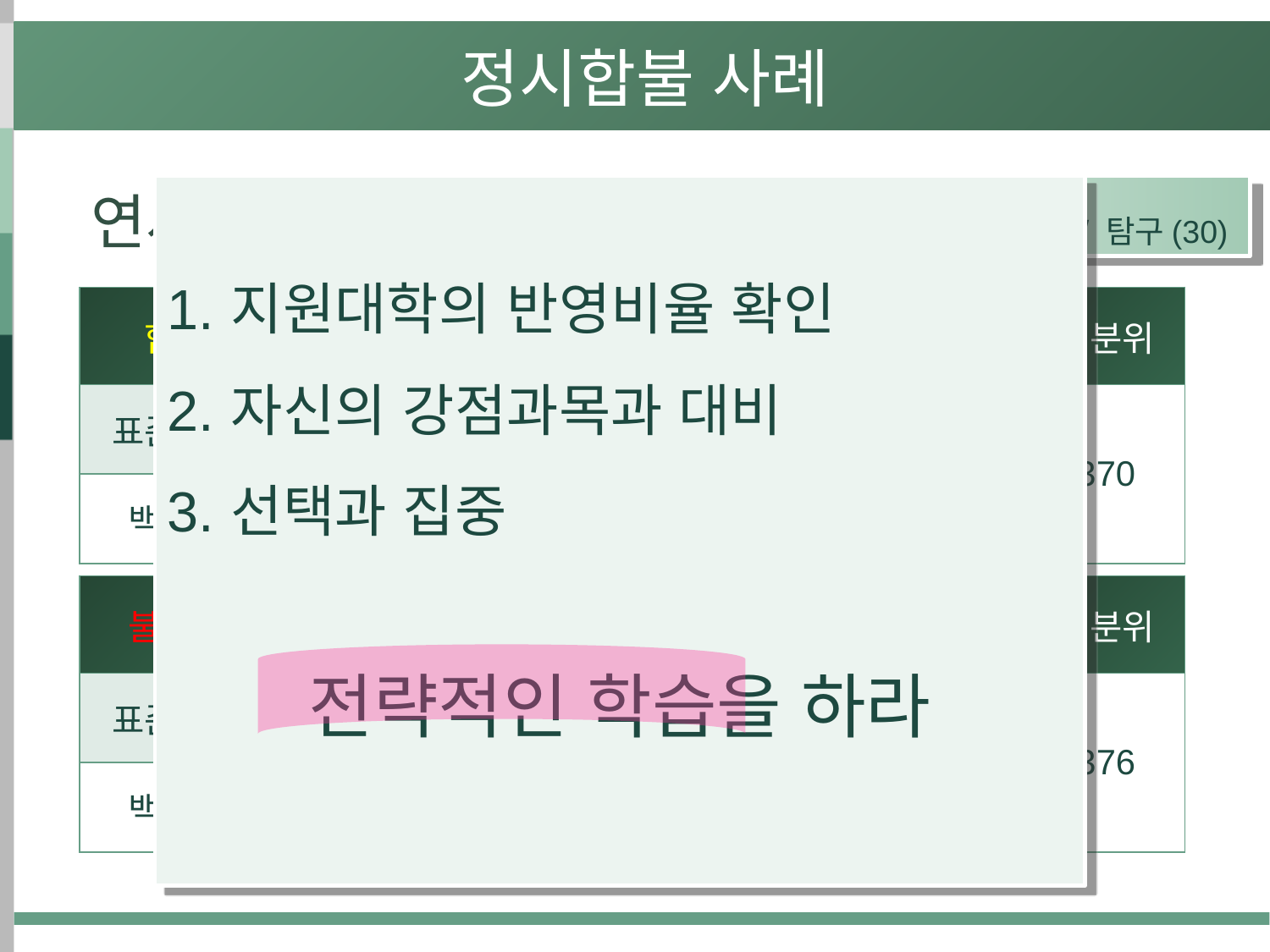

정시합불 사례
지원대학의 반영비율 확인
자신의 강점과목과 대비
선택과 집중

전략적인 학습을 하라

언어(20) / 수리(30) / 외국어(20) / 탐구(30)
연세대 신소재공학
| 합격 | 언어 | 수리(가) | 외국어 | 탐구[2] | 표준 | 백분위 |
| --- | --- | --- | --- | --- | --- | --- |
| 표준점수 | 121 | 142 | 125 | 138 | 526 | 370 |
| 백분위 | 85 | 99 | 89 | 97 |  |  |

| 불합격 | 언어 | 수리(가) | 외국어 | 탐구[2] | 표준 | 백분위 |
| --- | --- | --- | --- | --- | --- | --- |
| 표준점수 | 121 | 136 | 131 | 137 | 525 | 376 |
| 백분위 | 85 | 98 | 95 | 98 |  |  |